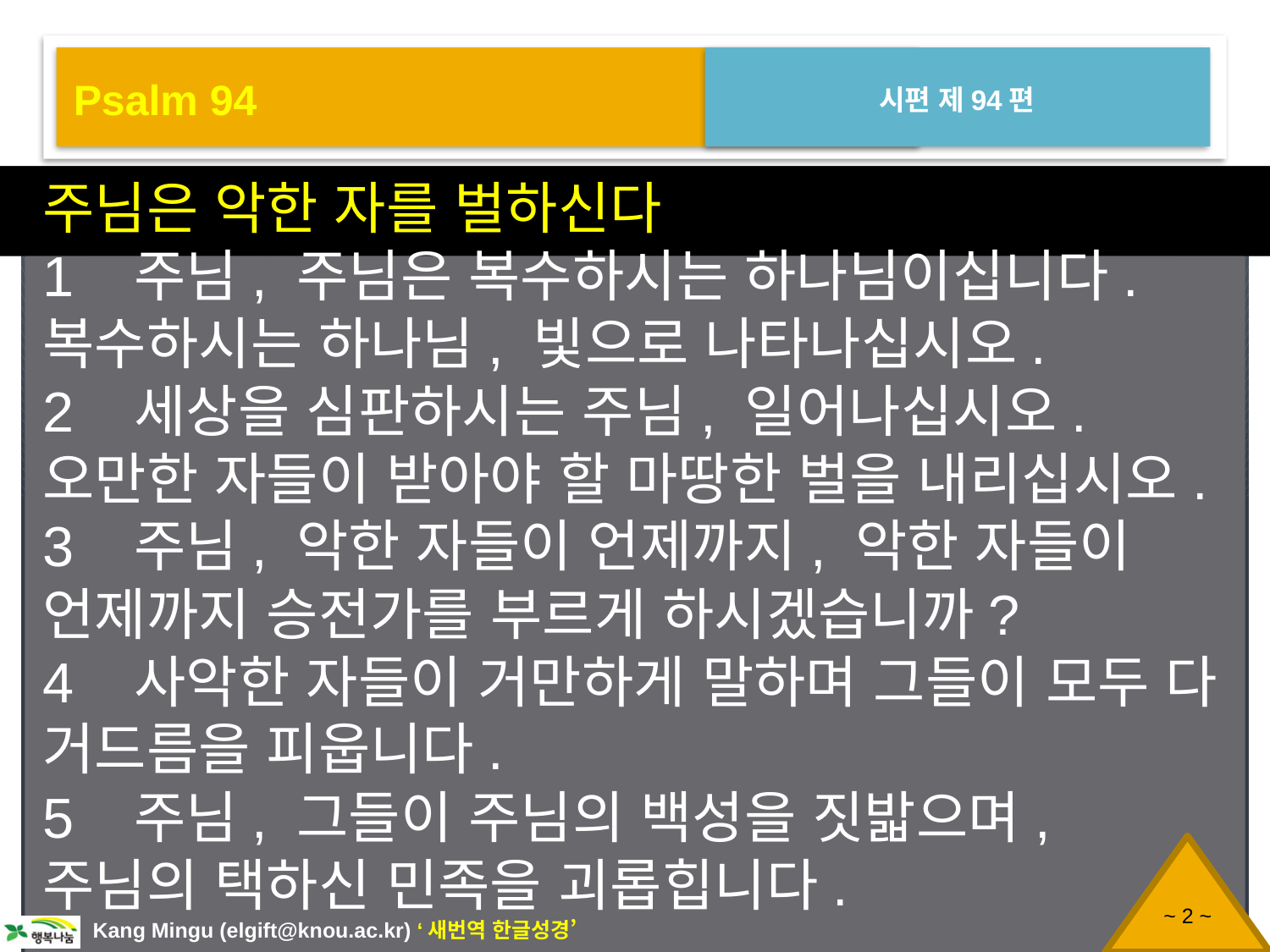

Psalm 94
시편 제94편
주님은 악한 자를 벌하신다
1   주님, 주님은 복수하시는 하나님이십니다. 복수하시는 하나님, 빛으로 나타나십시오.
2   세상을 심판하시는 주님, 일어나십시오. 오만한 자들이 받아야 할 마땅한 벌을 내리십시오.
3   주님, 악한 자들이 언제까지, 악한 자들이 언제까지 승전가를 부르게 하시겠습니까?
4   사악한 자들이 거만하게 말하며 그들이 모두 다 거드름을 피웁니다.
5   주님, 그들이 주님의 백성을 짓밟으며, 주님의 택하신 민족을 괴롭힙니다.